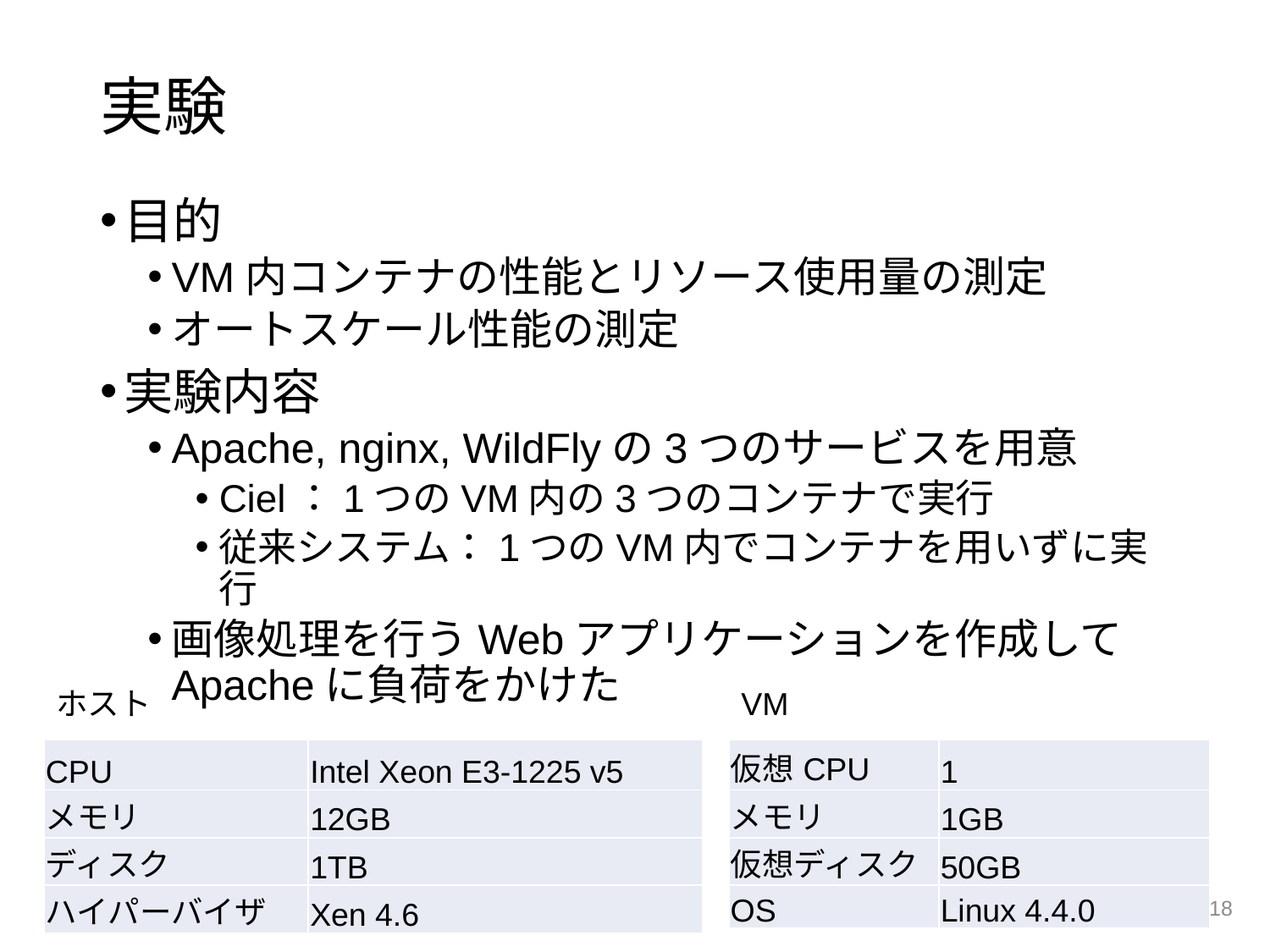

# 実験
目的
VM内コンテナの性能とリソース使用量の測定
オートスケール性能の測定
実験内容
Apache, nginx, WildFlyの3つのサービスを用意
Ciel：1つのVM内の3つのコンテナで実行
従来システム：1つのVM内でコンテナを用いずに実行
画像処理を行うWebアプリケーションを作成してApacheに負荷をかけた

ホスト
VM
| CPU | Intel Xeon E3-1225 v5 |
| --- | --- |
| メモリ | 12GB |
| ディスク | 1TB |
| ハイパーバイザ | Xen 4.6 |
| 仮想CPU | 1 |
| --- | --- |
| メモリ | 1GB |
| 仮想ディスク | 50GB |
| OS | Linux 4.4.0 |
18